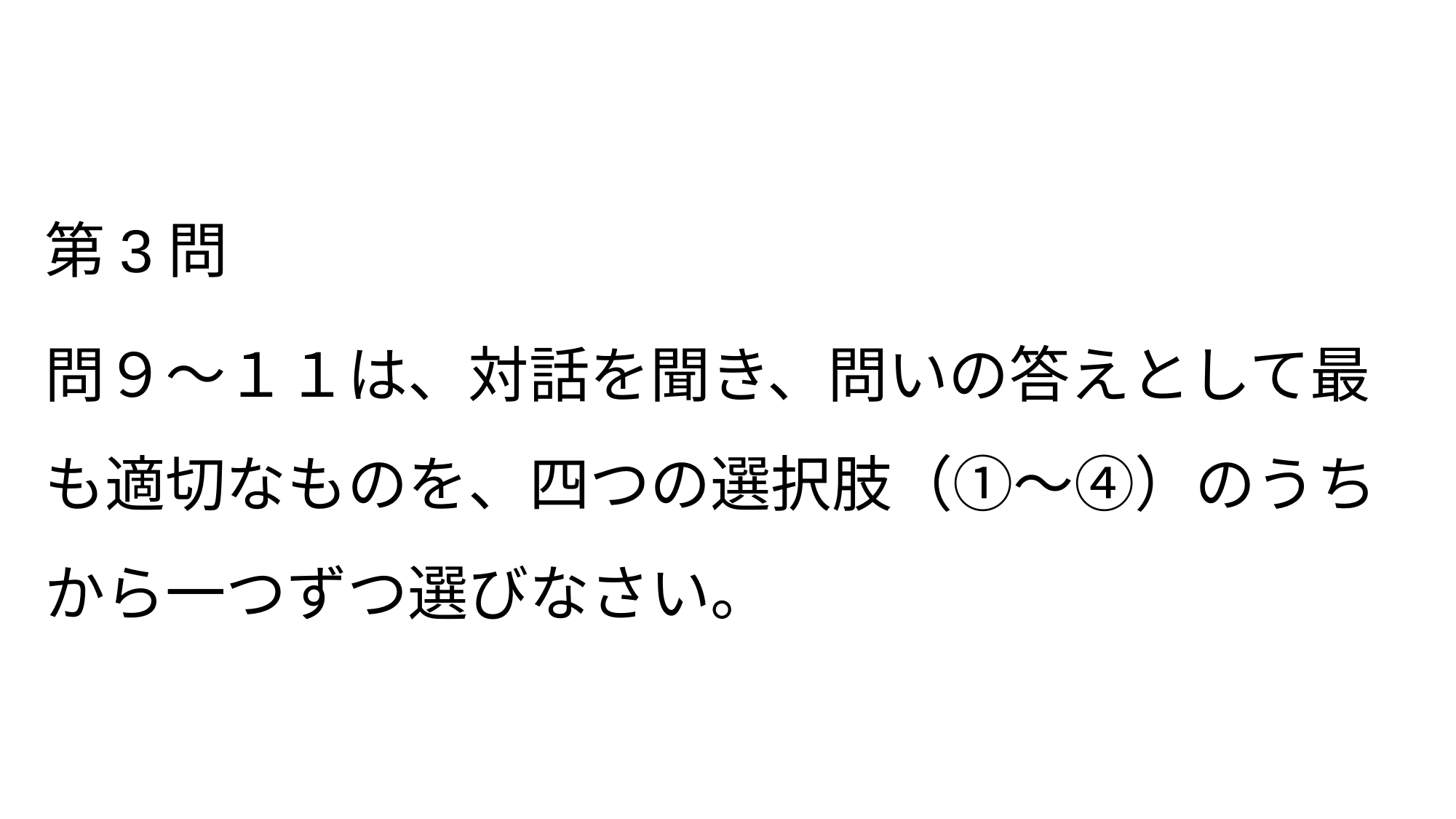

第3問
問９～１１は、対話を聞き、問いの答えとして最も適切なものを、四つの選択肢（①～④）のうちから一つずつ選びなさい。